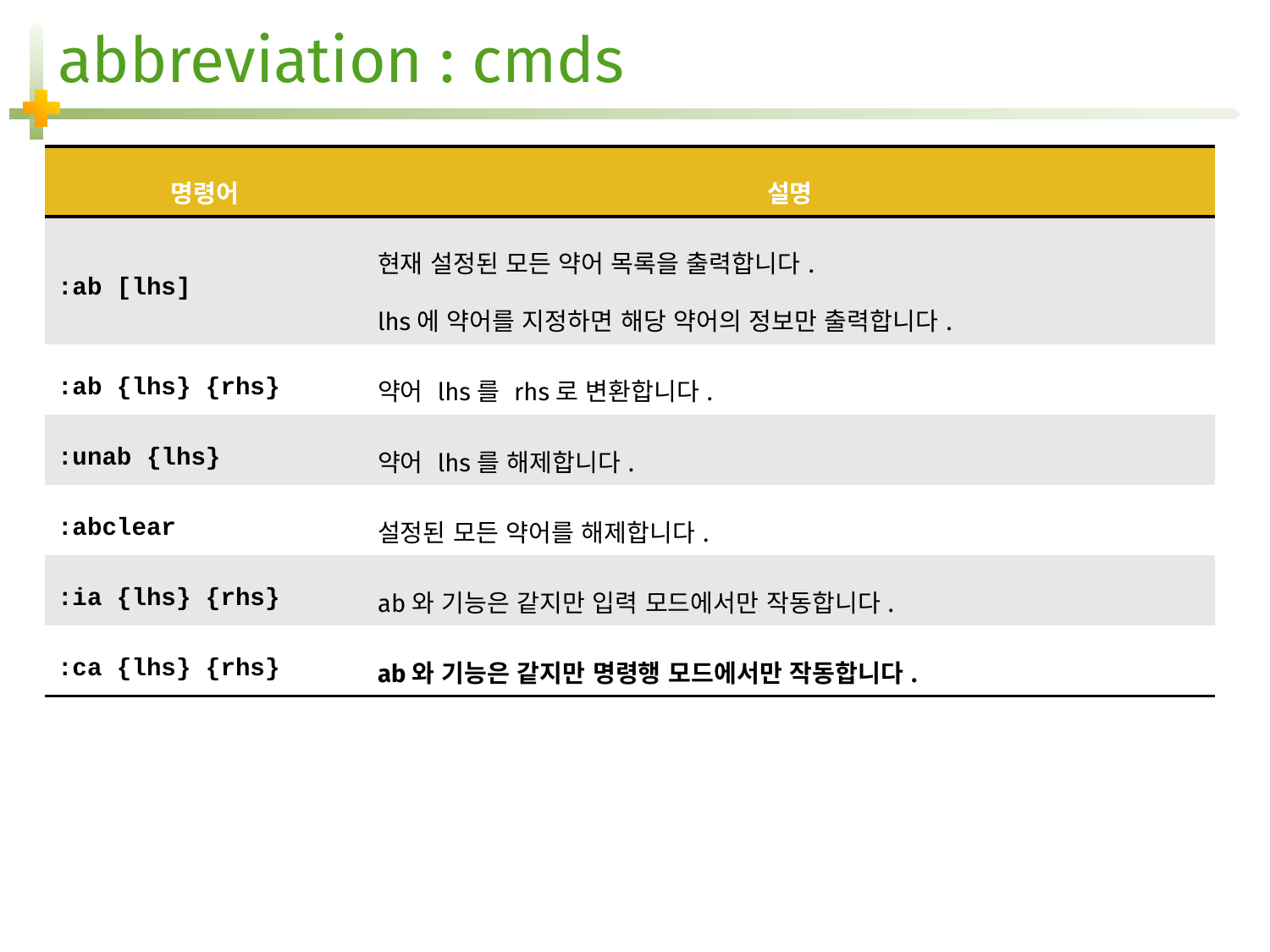

# abbreviation : cmds
| 명령어 | 설명 |
| --- | --- |
| :ab [lhs] | 현재 설정된 모든 약어 목록을 출력합니다. lhs에 약어를 지정하면 해당 약어의 정보만 출력합니다. |
| :ab {lhs} {rhs} | 약어 lhs를 rhs로 변환합니다. |
| :unab {lhs} | 약어 lhs를 해제합니다. |
| :abclear | 설정된 모든 약어를 해제합니다. |
| :ia {lhs} {rhs} | ab와 기능은 같지만 입력 모드에서만 작동합니다. |
| :ca {lhs} {rhs} | ab와 기능은 같지만 명령행 모드에서만 작동합니다. |